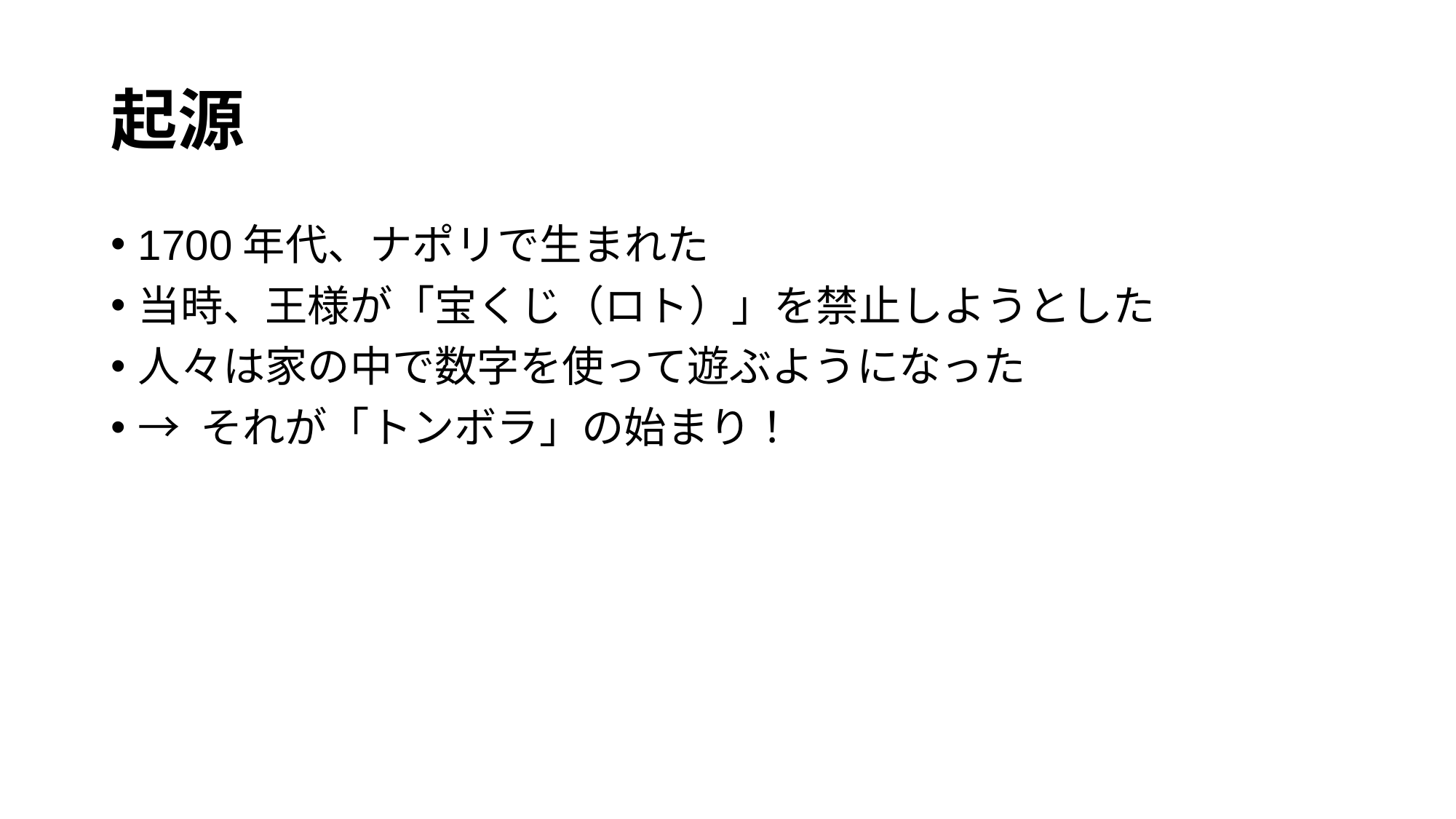

# 起源
1700年代、ナポリで生まれた
当時、王様が「宝くじ（ロト）」を禁止しようとした
人々は家の中で数字を使って遊ぶようになった
→ それが「トンボラ」の始まり！